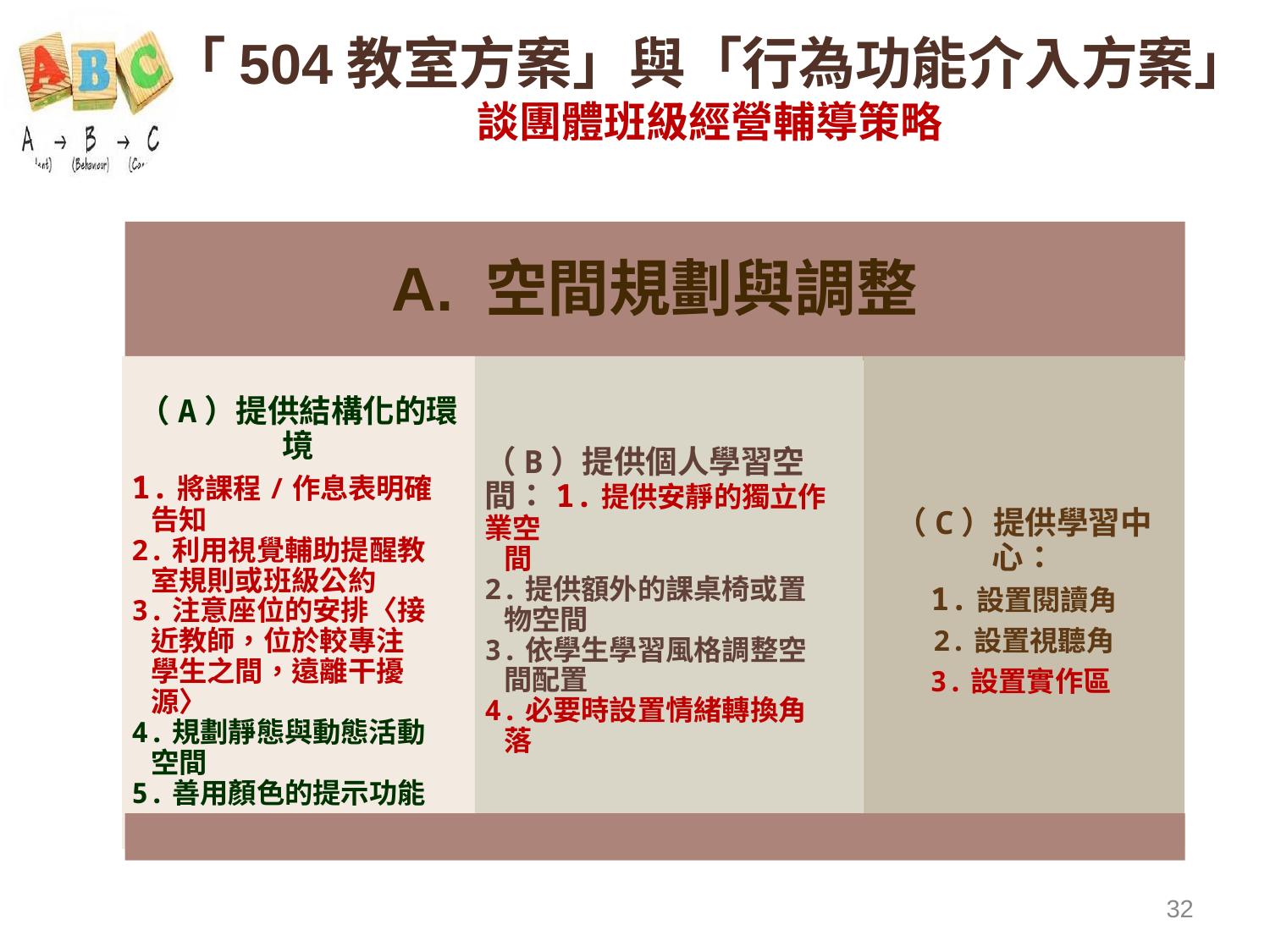

「504教室方案」與「行為功能介入方案」
談團體班級經營輔導策略
A. 空間規劃與調整
（A）提供結構化的環境
1.將課程/作息表明確
  告知
2.利用視覺輔助提醒教
  室規則或班級公約
3.注意座位的安排〈接
  近教師，位於較專注
  學生之間，遠離干擾
  源〉
4.規劃靜態與動態活動
  空間
5.善用顏色的提示功能
（B）提供個人學習空間：1.提供安靜的獨立作業空
  間
2.提供額外的課桌椅或置
  物空間
3.依學生學習風格調整空
  間配置
4.必要時設置情緒轉換角
  落
（C）提供學習中心：
1.設置閱讀角
2.設置視聽角
3.設置實作區

32